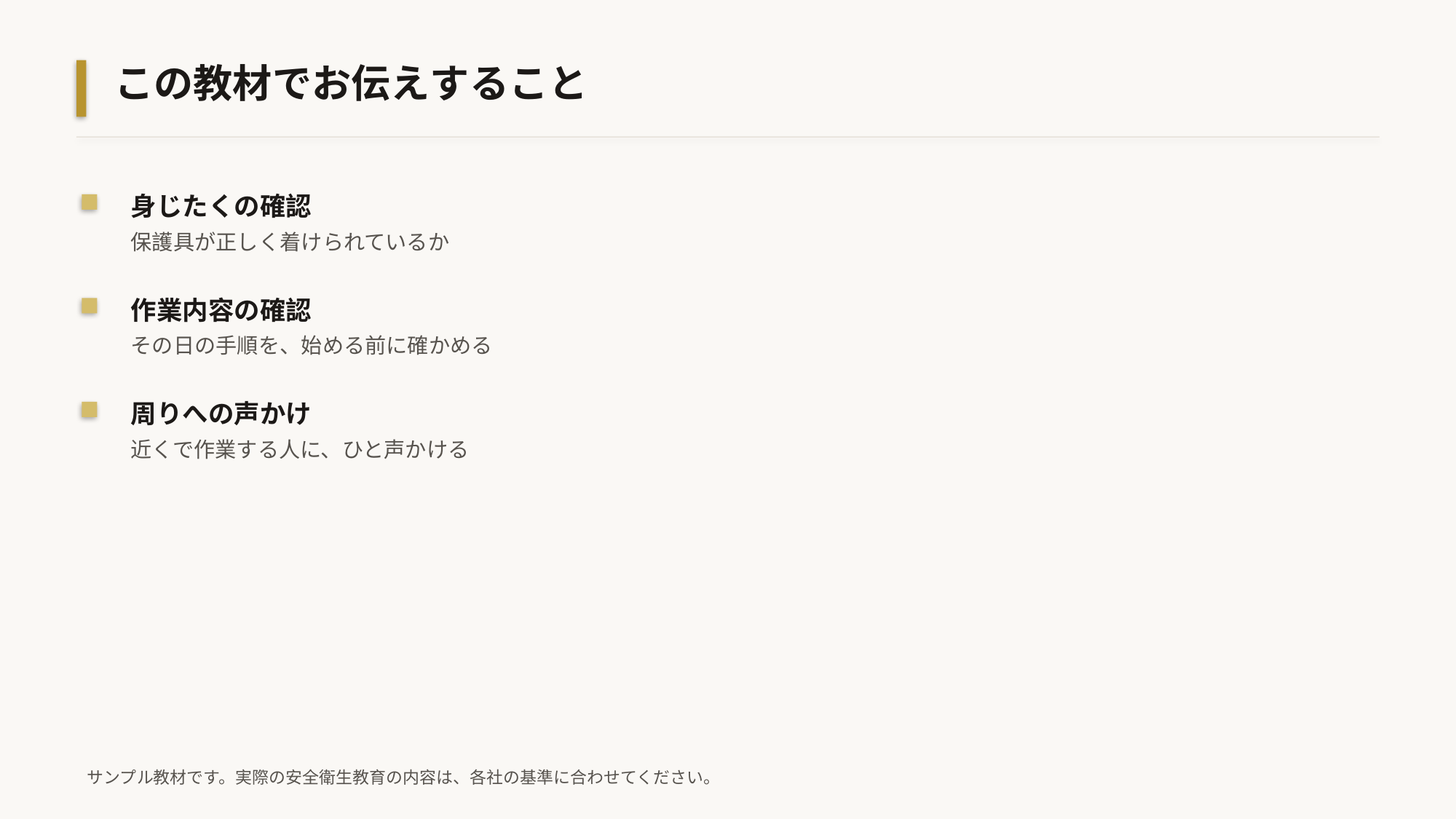

この教材でお伝えすること

身じたくの確認

保護具が正しく着けられているか
作業内容の確認

その日の手順を、始める前に確かめる
周りへの声かけ

近くで作業する人に、ひと声かける
サンプル教材です。実際の安全衛生教育の内容は、各社の基準に合わせてください。